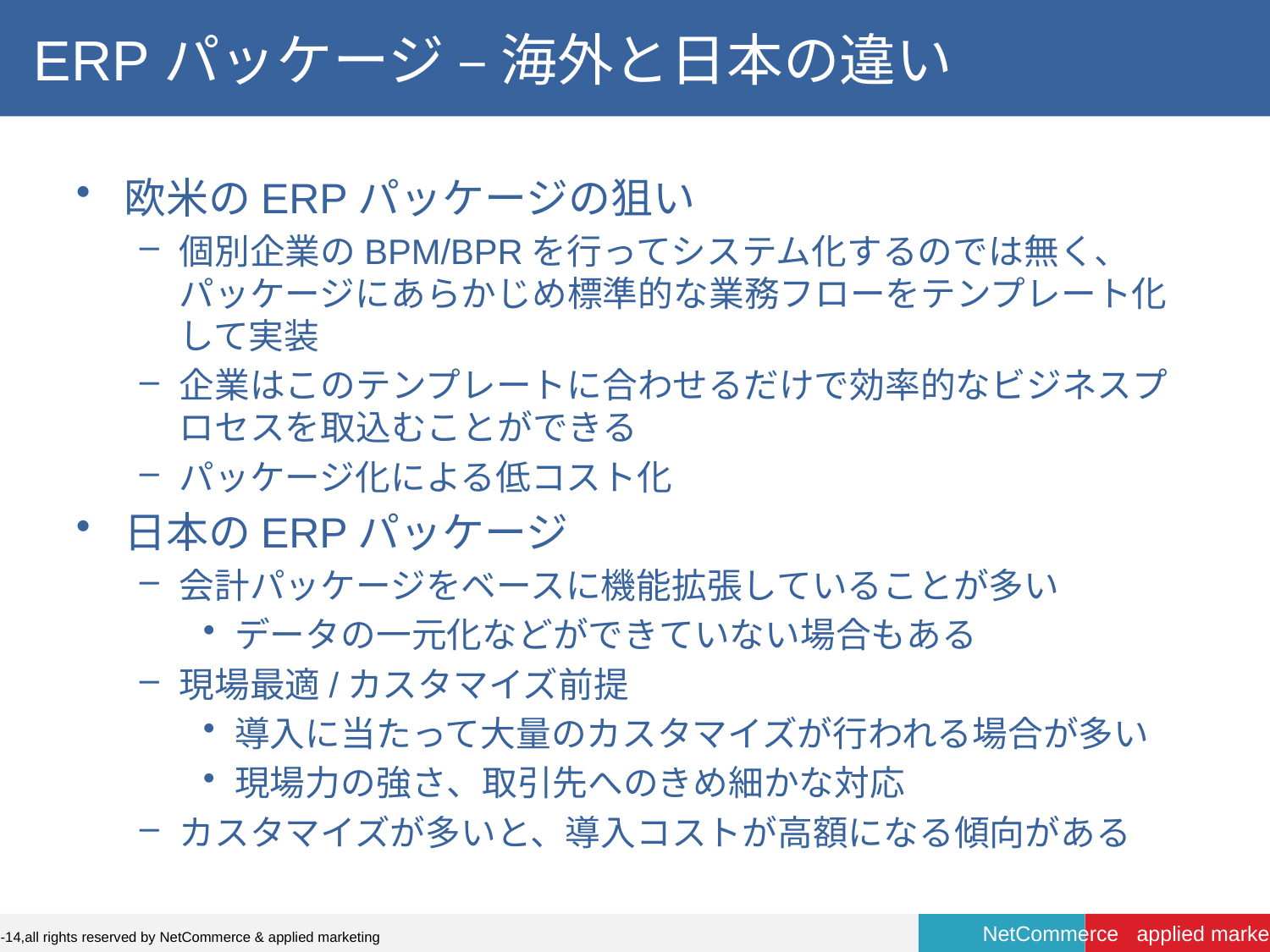

# ERPパッケージ – 海外と日本の違い
欧米のERPパッケージの狙い
個別企業のBPM/BPRを行ってシステム化するのでは無く、パッケージにあらかじめ標準的な業務フローをテンプレート化して実装
企業はこのテンプレートに合わせるだけで効率的なビジネスプロセスを取込むことができる
パッケージ化による低コスト化
日本のERPパッケージ
会計パッケージをベースに機能拡張していることが多い
データの一元化などができていない場合もある
現場最適/カスタマイズ前提
導入に当たって大量のカスタマイズが行われる場合が多い
現場力の強さ、取引先へのきめ細かな対応
カスタマイズが多いと、導入コストが高額になる傾向がある